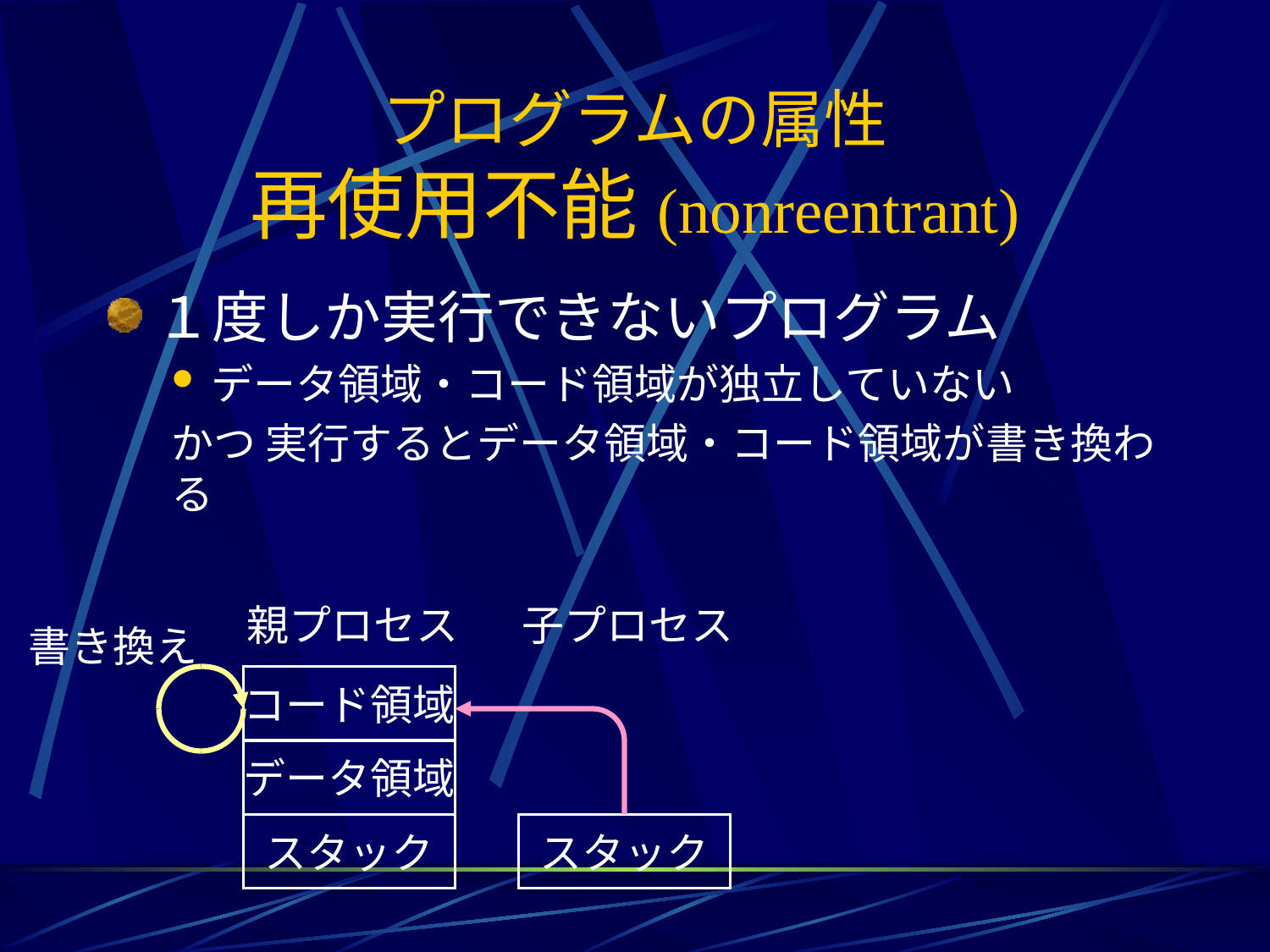

# プログラムの属性 再使用不能(nonreentrant)
１度しか実行できないプログラム
データ領域・コード領域が独立していない
かつ 実行するとデータ領域・コード領域が書き換わる
親プロセス
子プロセス

スタック
書き換え

コード領域
データ領域
スタック